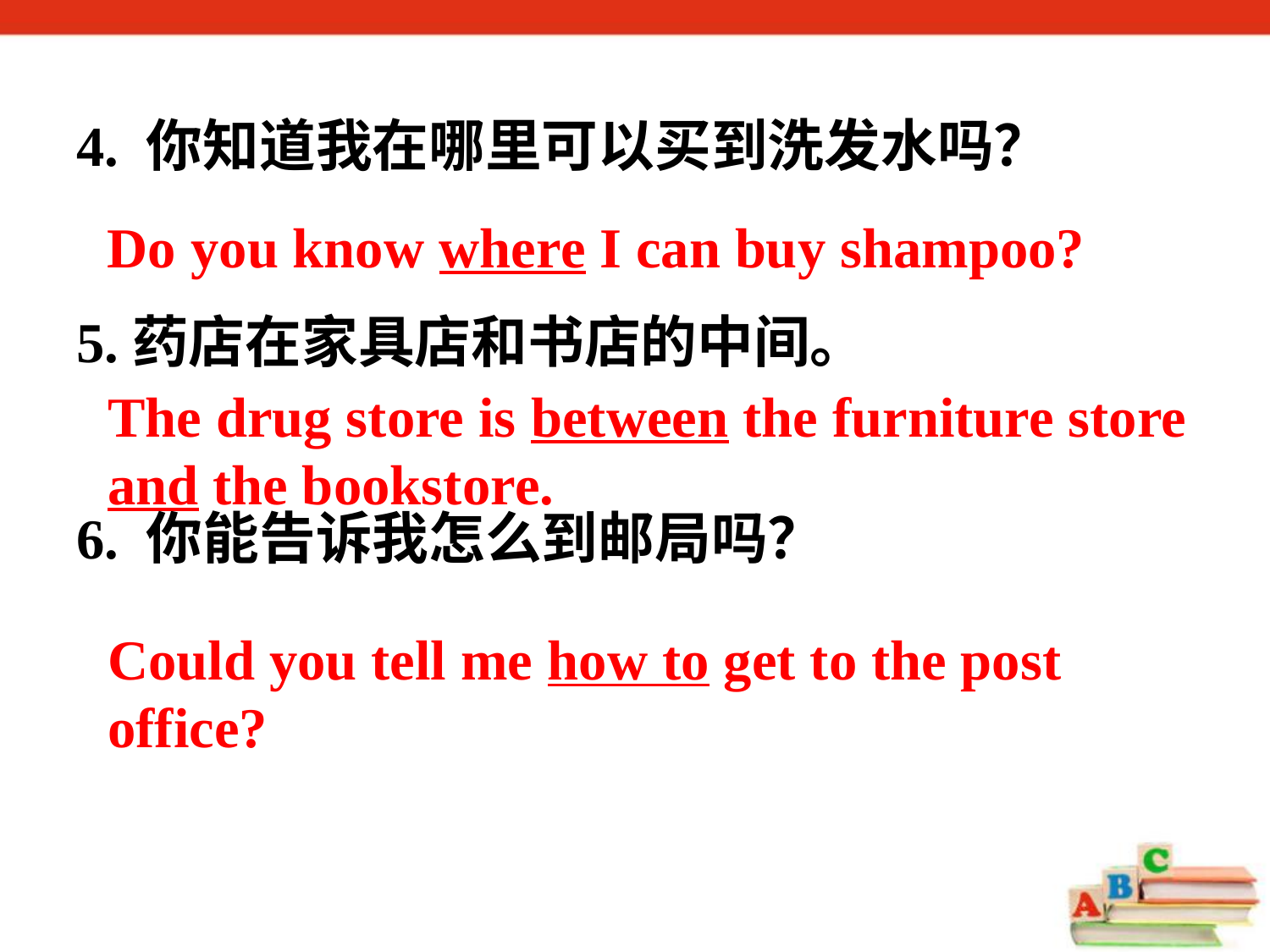

4. 你知道我在哪里可以买到洗发水吗？

5.药店在家具店和书店的中间。

6. 你能告诉我怎么到邮局吗？

Do you know where I can buy shampoo?
The drug store is between the furniture store
and the bookstore.
Could you tell me how to get to the post
office?